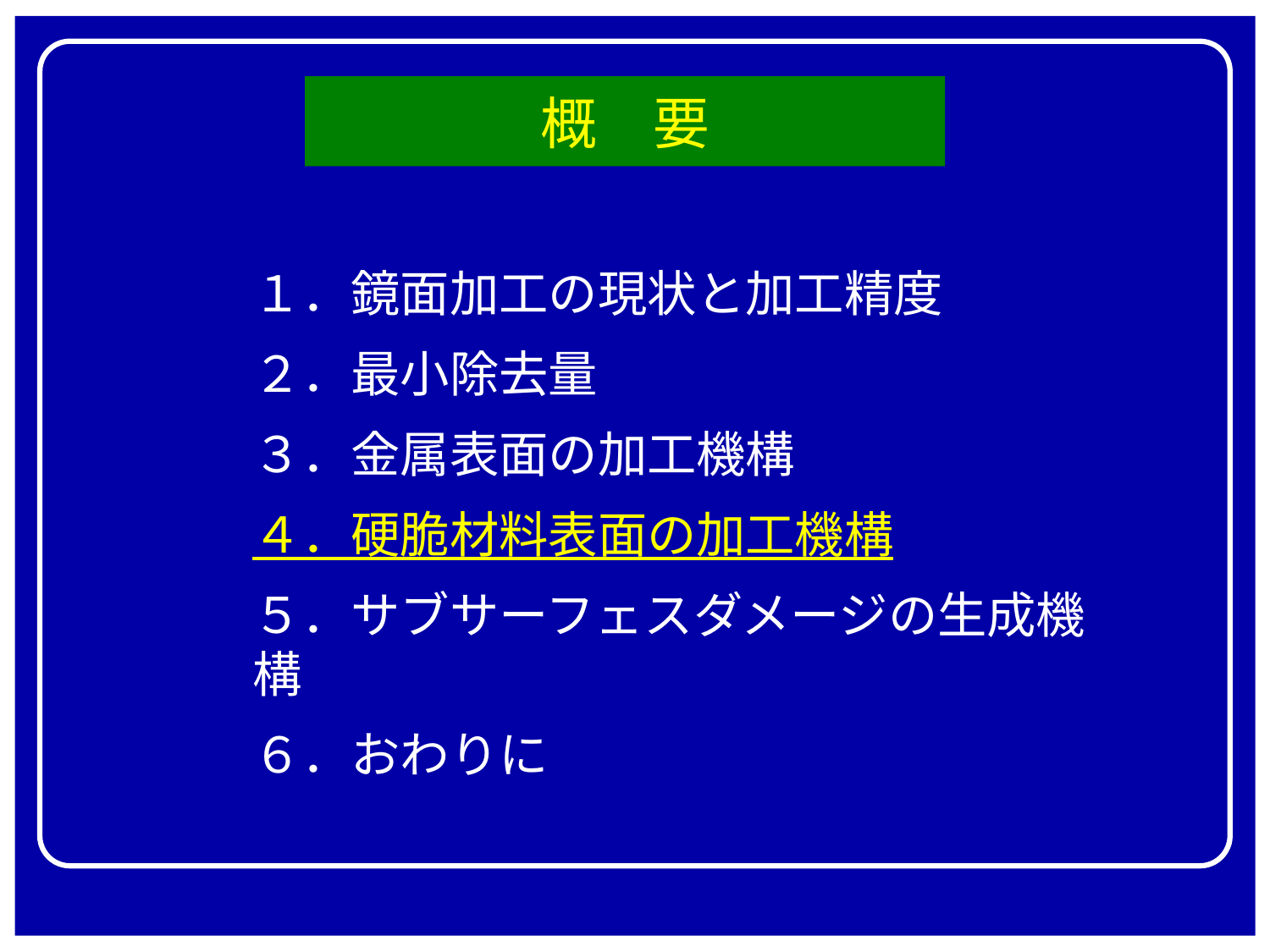

# 概　要
１．鏡面加工の現状と加工精度
２．最小除去量
３．金属表面の加工機構
４．硬脆材料表面の加工機構
５．サブサーフェスダメージの生成機構
６．おわりに